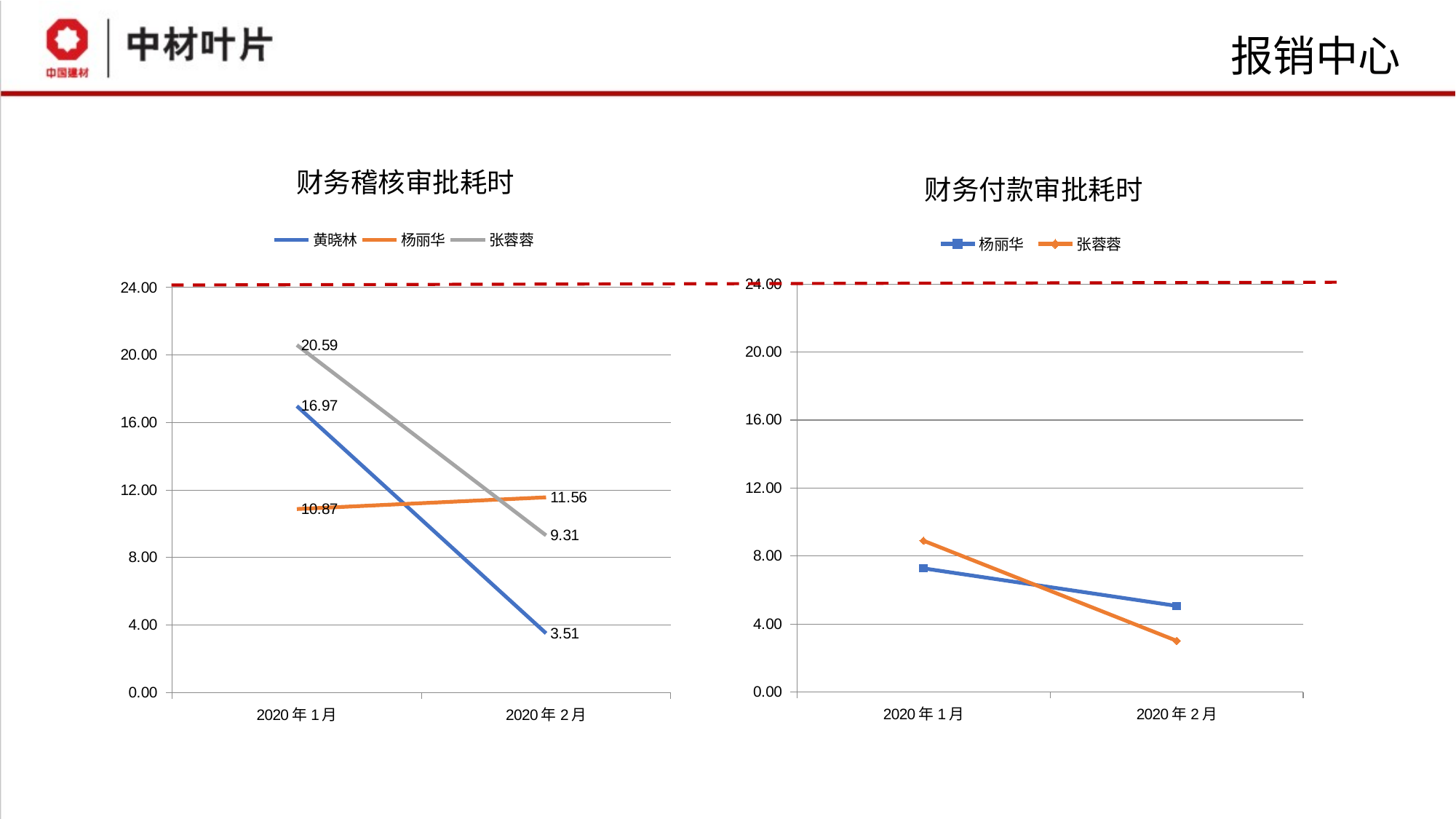

# 报销中心

### Chart

| Category | 黄晓林 | 杨丽华 | 张蓉蓉 |
|---|---|---|---|
| 2020年1月 | 16.974679012342435 | 10.872065217396164 | 20.59213425926282 |
| 2020年2月 | 3.5075000000651926 | 11.56496453900237 | 9.310802122343887 |

### Chart

| Category | 杨丽华 | 张蓉蓉 |
|---|---|---|
| 2020年1月 | 7.273108237537411 | 8.900289115644469 |
| 2020年2月 | 5.067350427353701 | 3.0123170731793634 |